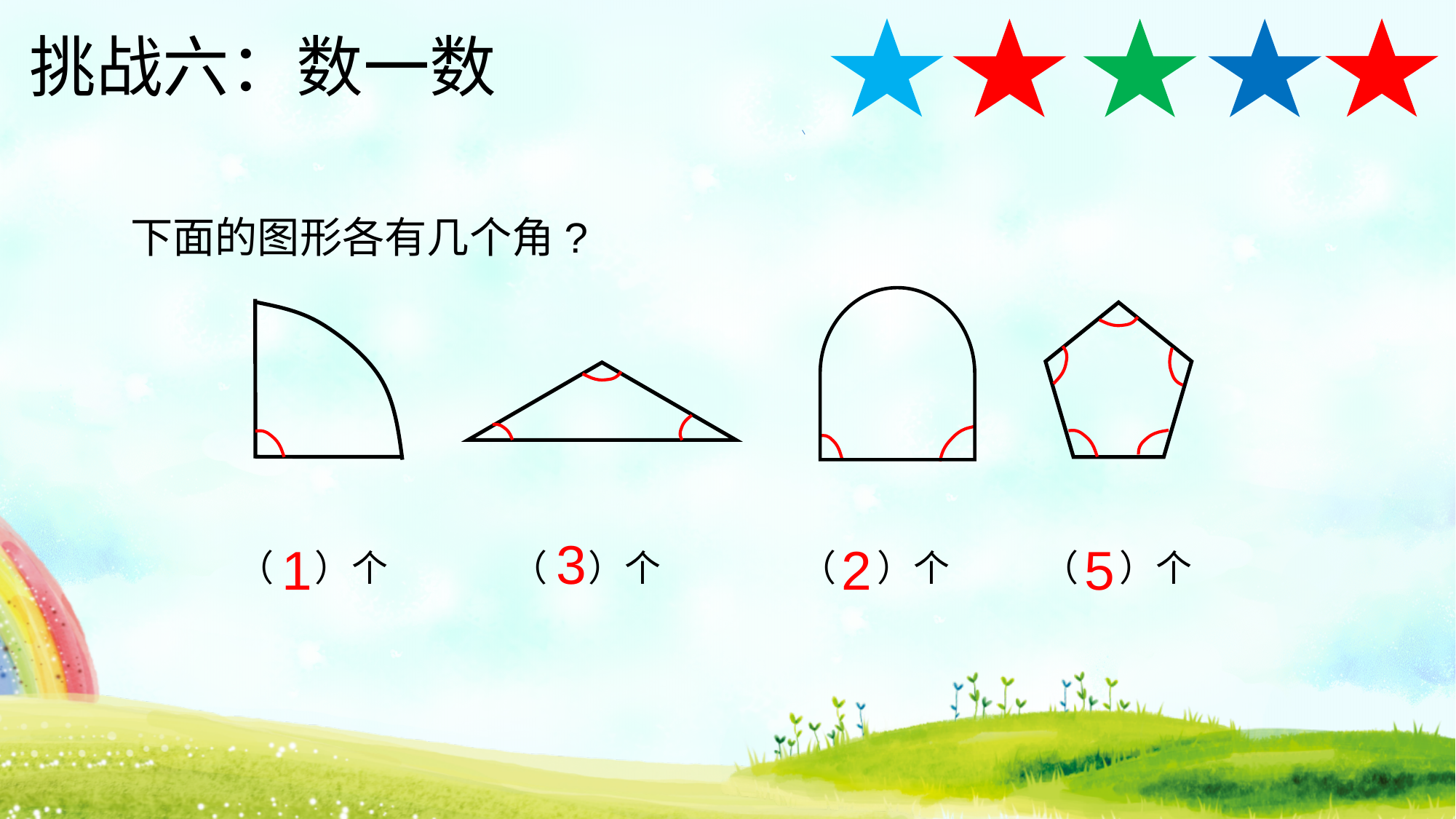

挑战六：数一数
下面的图形各有几个角?

3
1
2
5
（     ）个
（     ）个
（     ）个
（     ）个